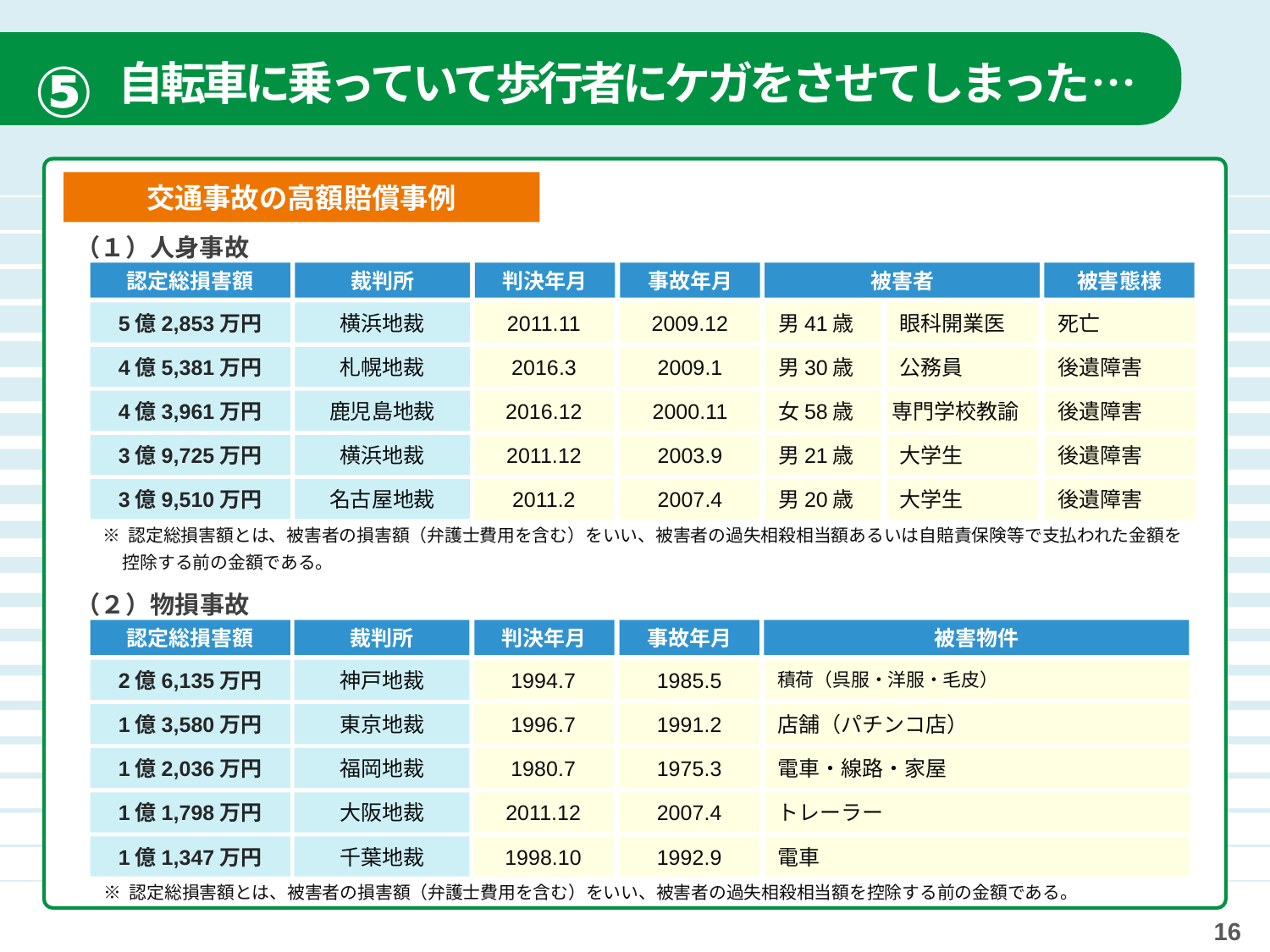

⑤
自転車に乗っていて歩行者にケガをさせてしまった…

交通事故の高額賠償事例
（１）人身事故
認定総損害額
裁判所
判決年月
事故年月
被害者
被害態様
5億2,853万円
横浜地裁
2011.11
2009.12
男41歳
眼科開業医
死亡
4億5,381万円
札幌地裁
2016.3
2009.1
男30歳
公務員
後遺障害
4億3,961万円
鹿児島地裁
2016.12
2000.11
女58歳
専門学校教諭
後遺障害
3億9,725万円
横浜地裁
2011.12
2003.9
男21歳
大学生
後遺障害
3億9,510万円
名古屋地裁
2011.2
2007.4
男20歳
大学生
後遺障害
※ 認定総損害額とは、被害者の損害額（弁護士費用を含む）をいい、被害者の過失相殺相当額あるいは自賠責保険等で支払われた金額を控除する前の金額である。
（２）物損事故
認定総損害額
裁判所
判決年月
事故年月
被害物件
2億6,135万円
神戸地裁
1994.7
1985.5
積荷（呉服・洋服・毛皮）
1億3,580万円
東京地裁
1996.7
1991.2
店舗（パチンコ店）
1億2,036万円
福岡地裁
1980.7
1975.3
電車・線路・家屋
1億1,798万円
大阪地裁
2011.12
2007.4
トレーラー
1億1,347万円
千葉地裁
1998.10
1992.9
電車
※ 認定総損害額とは、被害者の損害額（弁護士費用を含む）をいい、被害者の過失相殺相当額を控除する前の金額である。